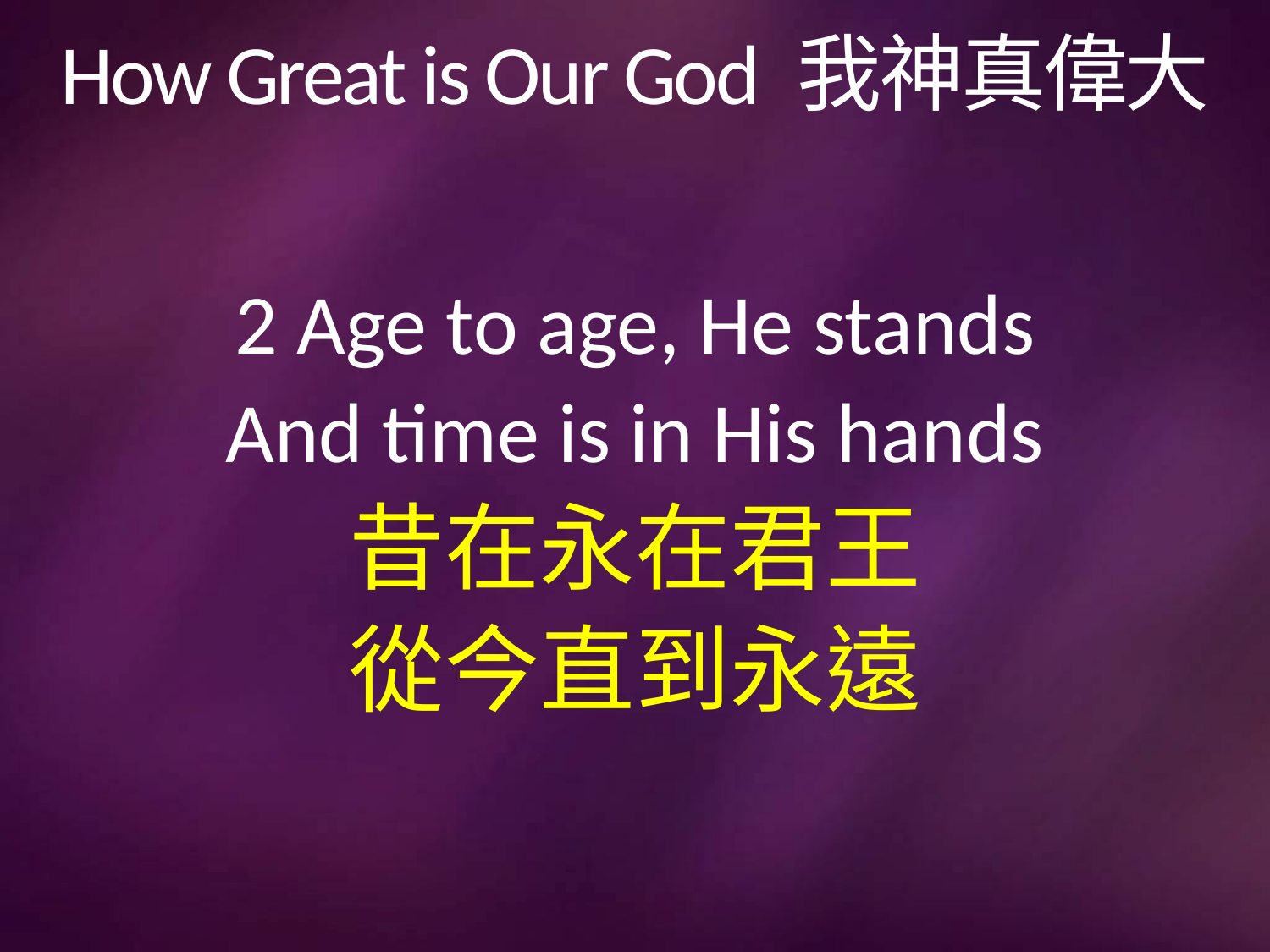

# How Great is Our God 我神真偉大
2 Age to age, He stands
And time is in His hands
昔在永在君王
從今直到永遠